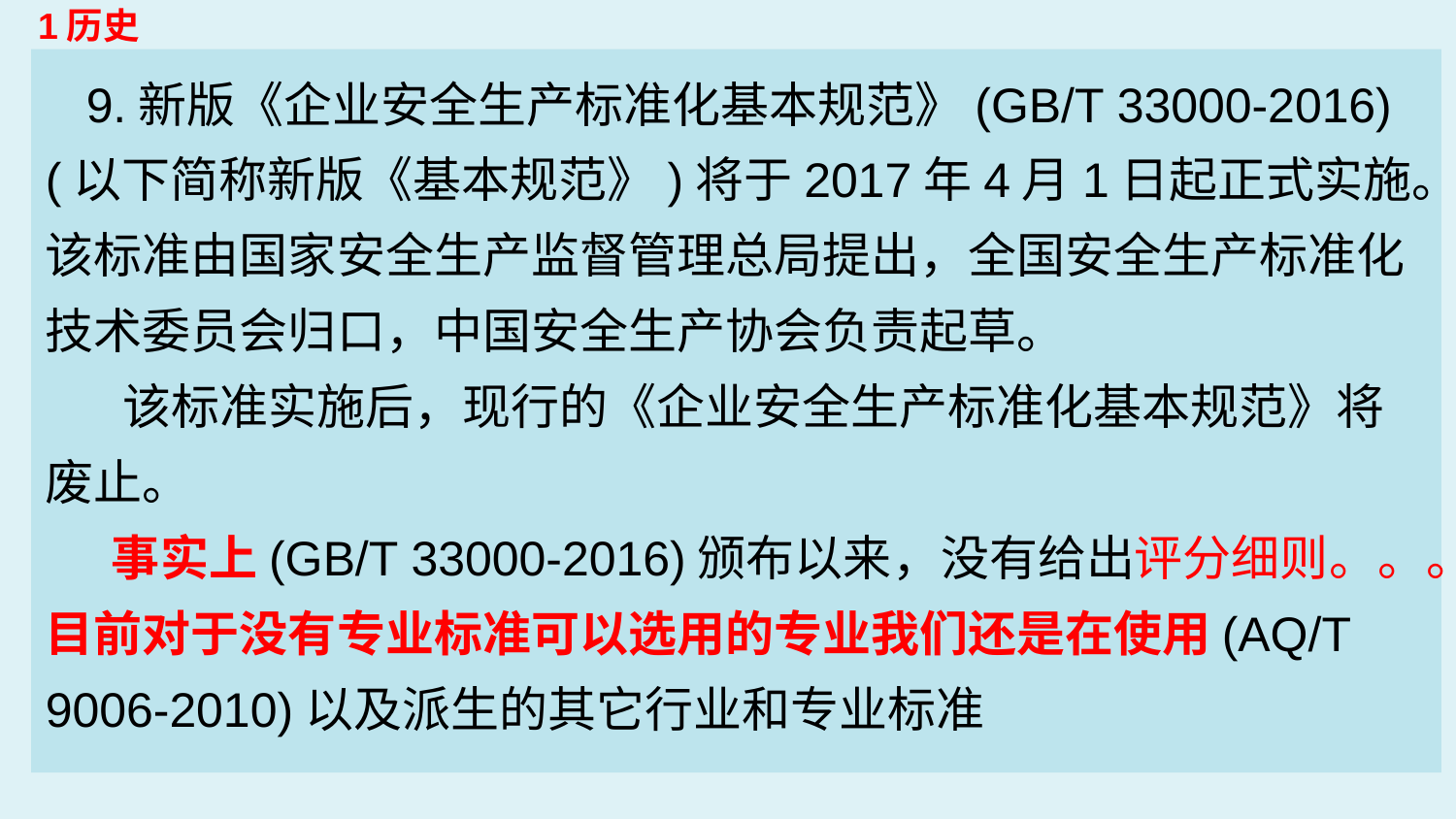

1历史
   9.新版《企业安全生产标准化基本规范》(GB/T 33000-2016)(以下简称新版《基本规范》)将于2017年4月1日起正式实施。该标准由国家安全生产监督管理总局提出，全国安全生产标准化技术委员会归口，中国安全生产协会负责起草。
      该标准实施后，现行的《企业安全生产标准化基本规范》将废止。
     事实上(GB/T 33000-2016)颁布以来，没有给出评分细则。。。
目前对于没有专业标准可以选用的专业我们还是在使用(AQ/T 9006-2010)以及派生的其它行业和专业标准